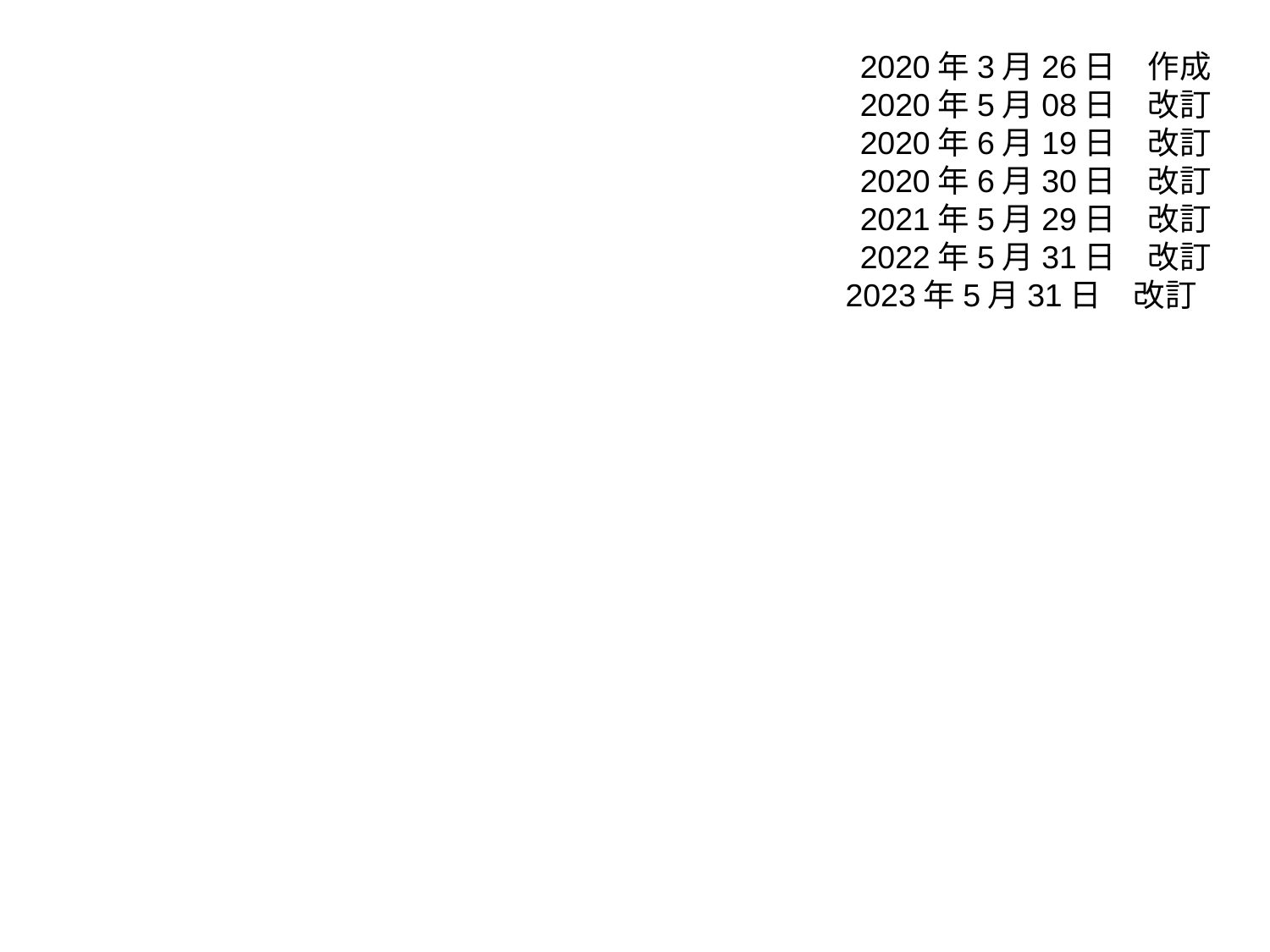

2020年3月26日　作成
2020年5月08日　改訂
2020年6月19日　改訂
2020年6月30日　改訂
2021年5月29日　改訂
2022年5月31日　改訂
2023年5月31日　改訂